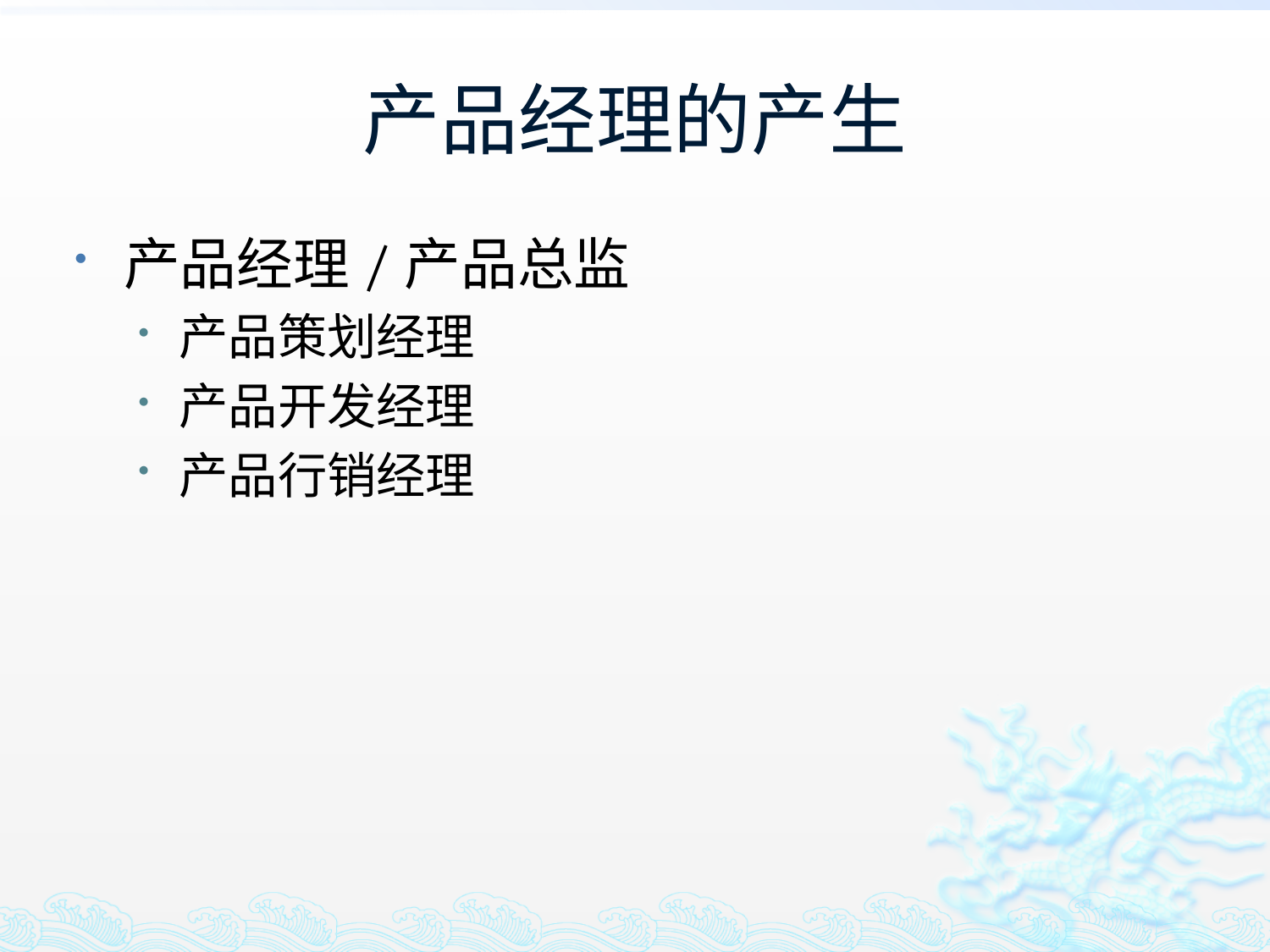

# 产品经理的产生
产品经理/产品总监
产品策划经理
产品开发经理
产品行销经理